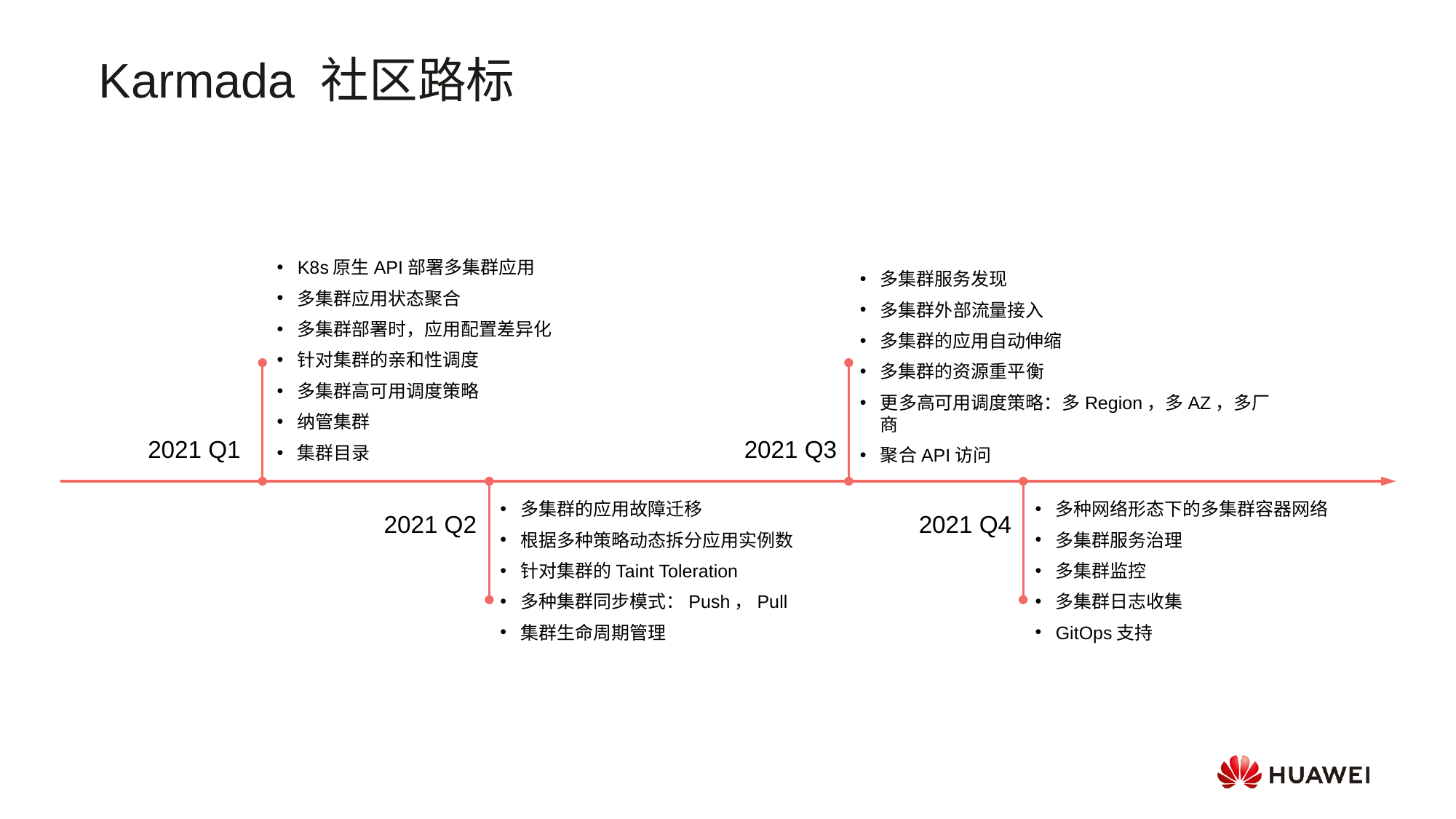

# Karmada 社区路标
K8s原生API部署多集群应用
多集群应用状态聚合
多集群部署时，应用配置差异化
针对集群的亲和性调度
多集群高可用调度策略
纳管集群
集群目录
多集群服务发现
多集群外部流量接入
多集群的应用自动伸缩
多集群的资源重平衡
更多高可用调度策略：多Region，多AZ，多厂商
聚合API访问
2021 Q1
2021 Q3
2021 Q2
2021 Q4
多集群的应用故障迁移
根据多种策略动态拆分应用实例数
针对集群的Taint Toleration
多种集群同步模式：Push，Pull
集群生命周期管理
多种网络形态下的多集群容器网络
多集群服务治理
多集群监控
多集群日志收集
GitOps支持